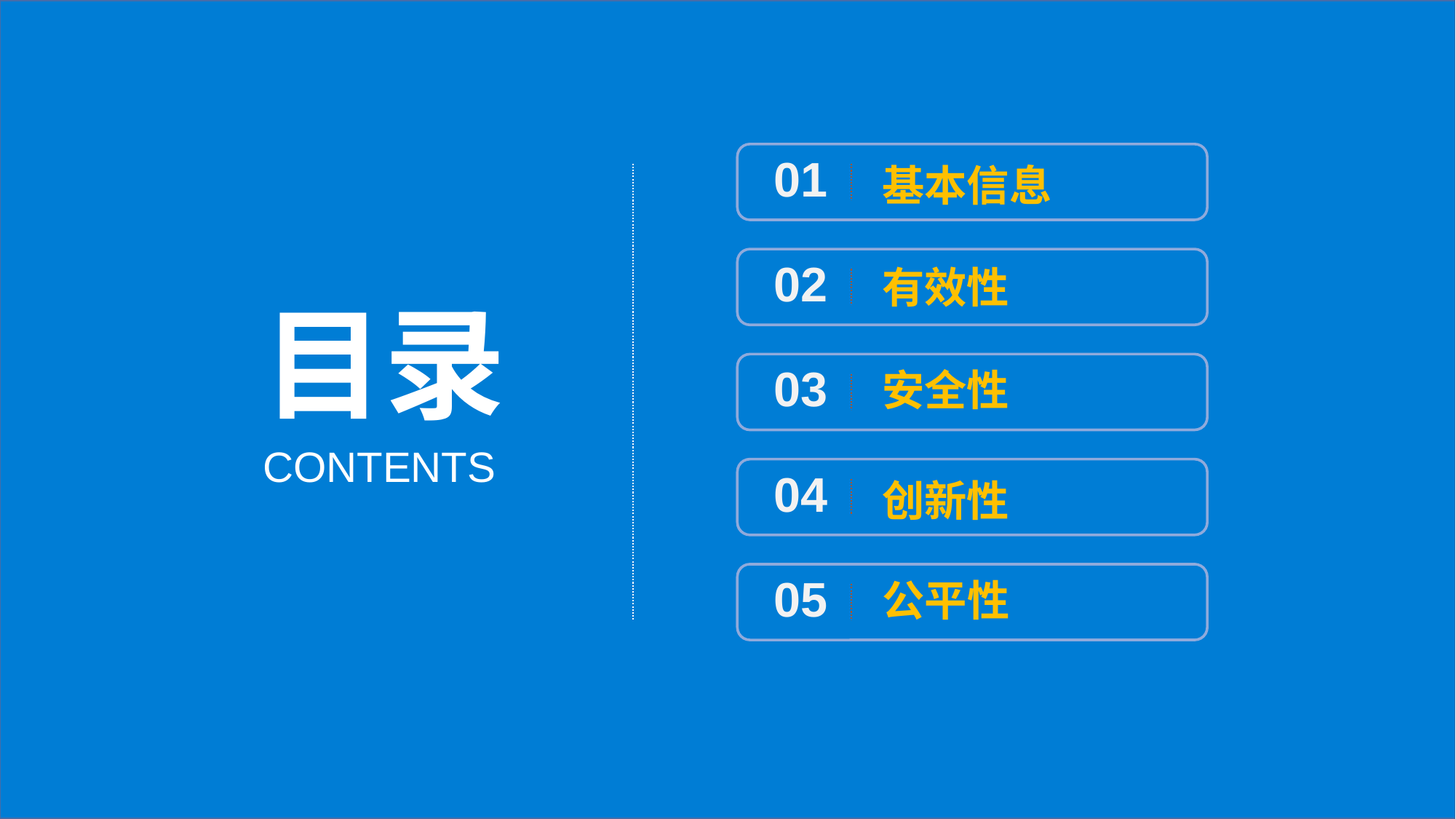

01
基本信息

02
有效性
目录
CONTENTS

03
安全性

04
创新性

05
公平性